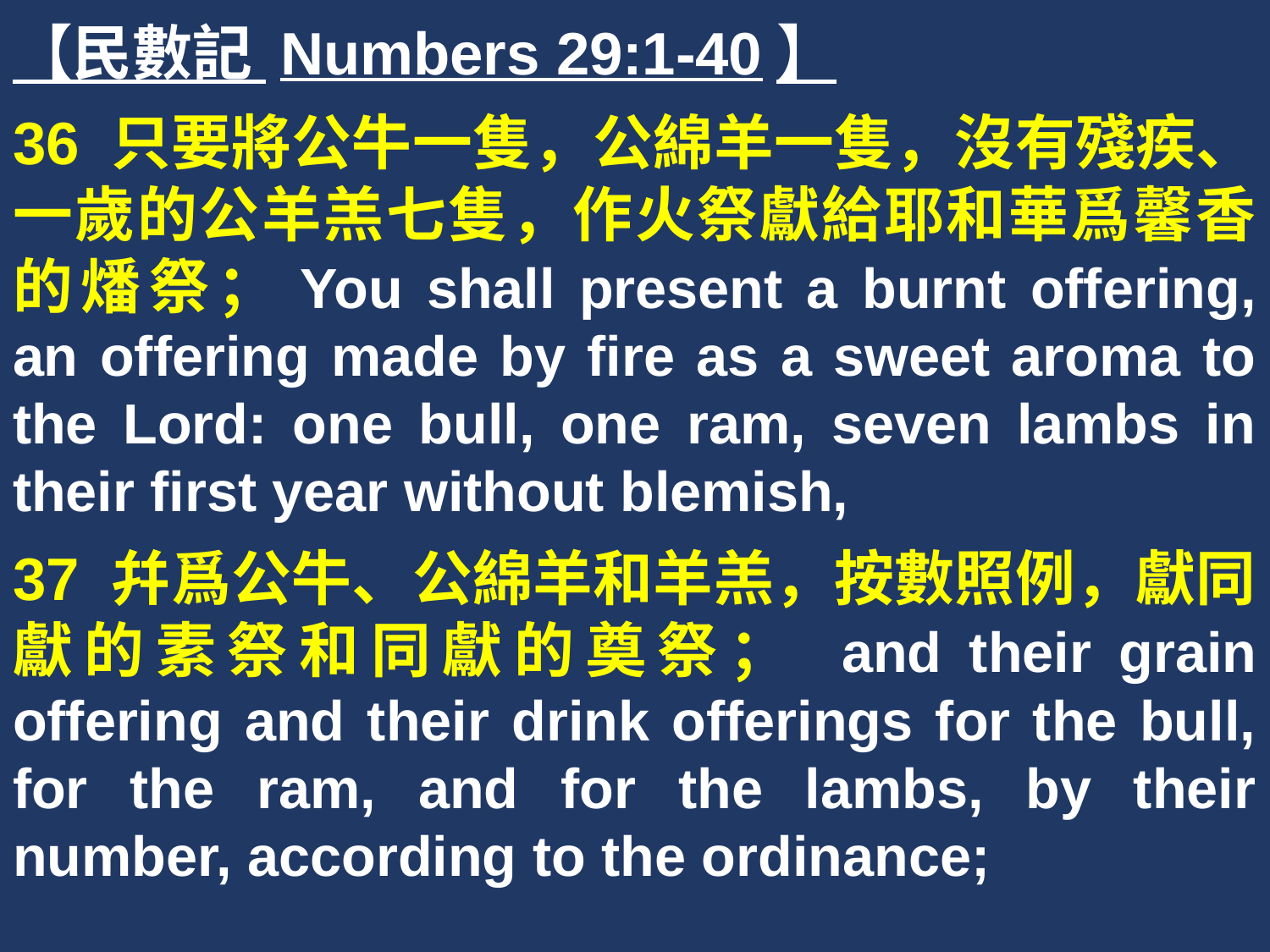

【民數記 Numbers 29:1-40】
36 只要將公牛一隻，公綿羊一隻，沒有殘疾、一歲的公羊羔七隻，作火祭獻給耶和華爲馨香的燔祭；You shall present a burnt offering, an offering made by fire as a sweet aroma to the Lord: one bull, one ram, seven lambs in their first year without blemish,
37 幷爲公牛、公綿羊和羊羔，按數照例，獻同獻的素祭和同獻的奠祭； and their grain offering and their drink offerings for the bull, for the ram, and for the lambs, by their number, according to the ordinance;